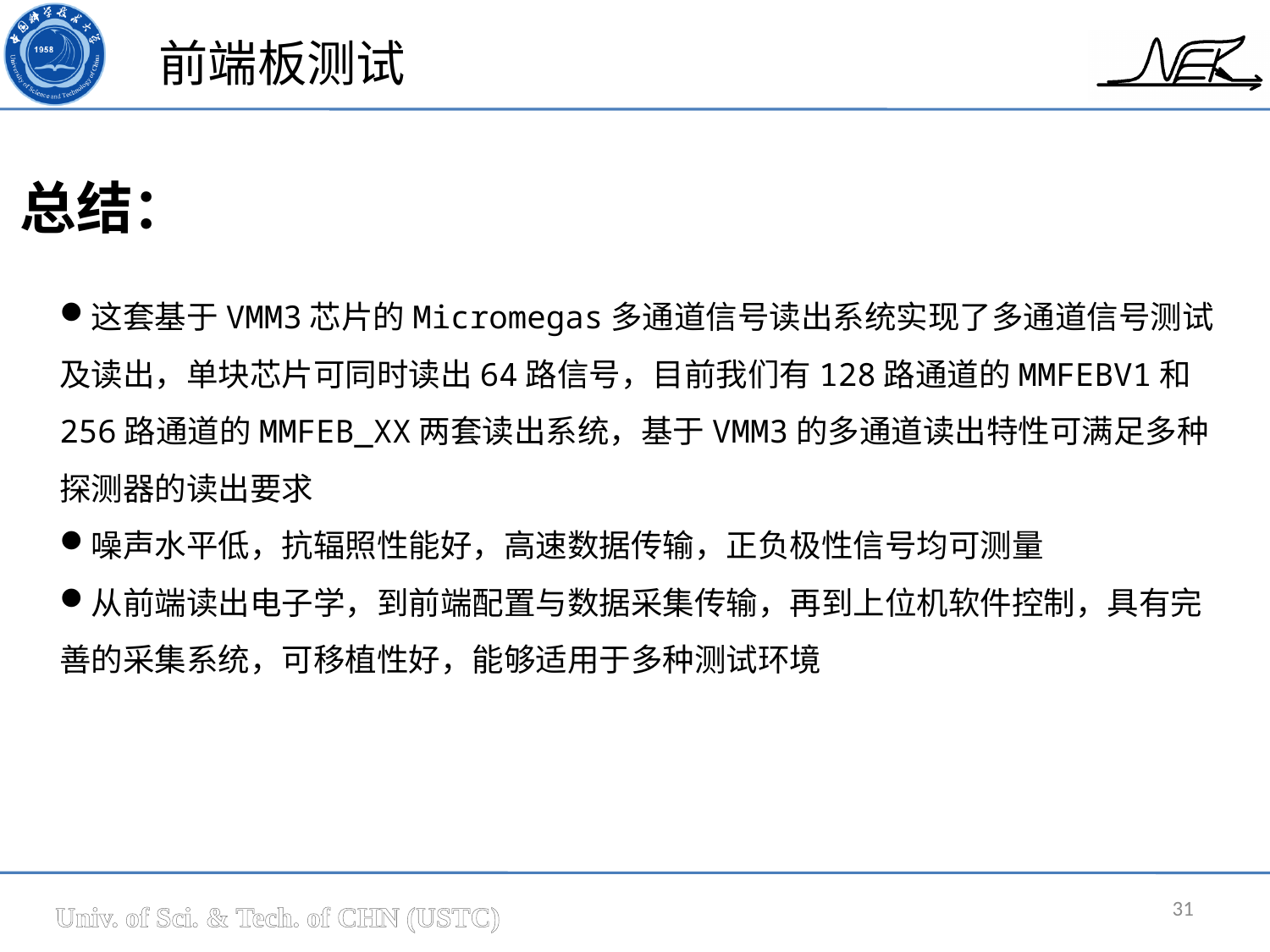

前端板测试
总结：

这套基于VMM3芯片的Micromegas多通道信号读出系统实现了多通道信号测试及读出，单块芯片可同时读出64路信号，目前我们有128路通道的MMFEBV1和256路通道的MMFEB_XX两套读出系统，基于VMM3的多通道读出特性可满足多种探测器的读出要求
噪声水平低，抗辐照性能好，高速数据传输，正负极性信号均可测量
从前端读出电子学，到前端配置与数据采集传输，再到上位机软件控制，具有完善的采集系统，可移植性好，能够适用于多种测试环境
31